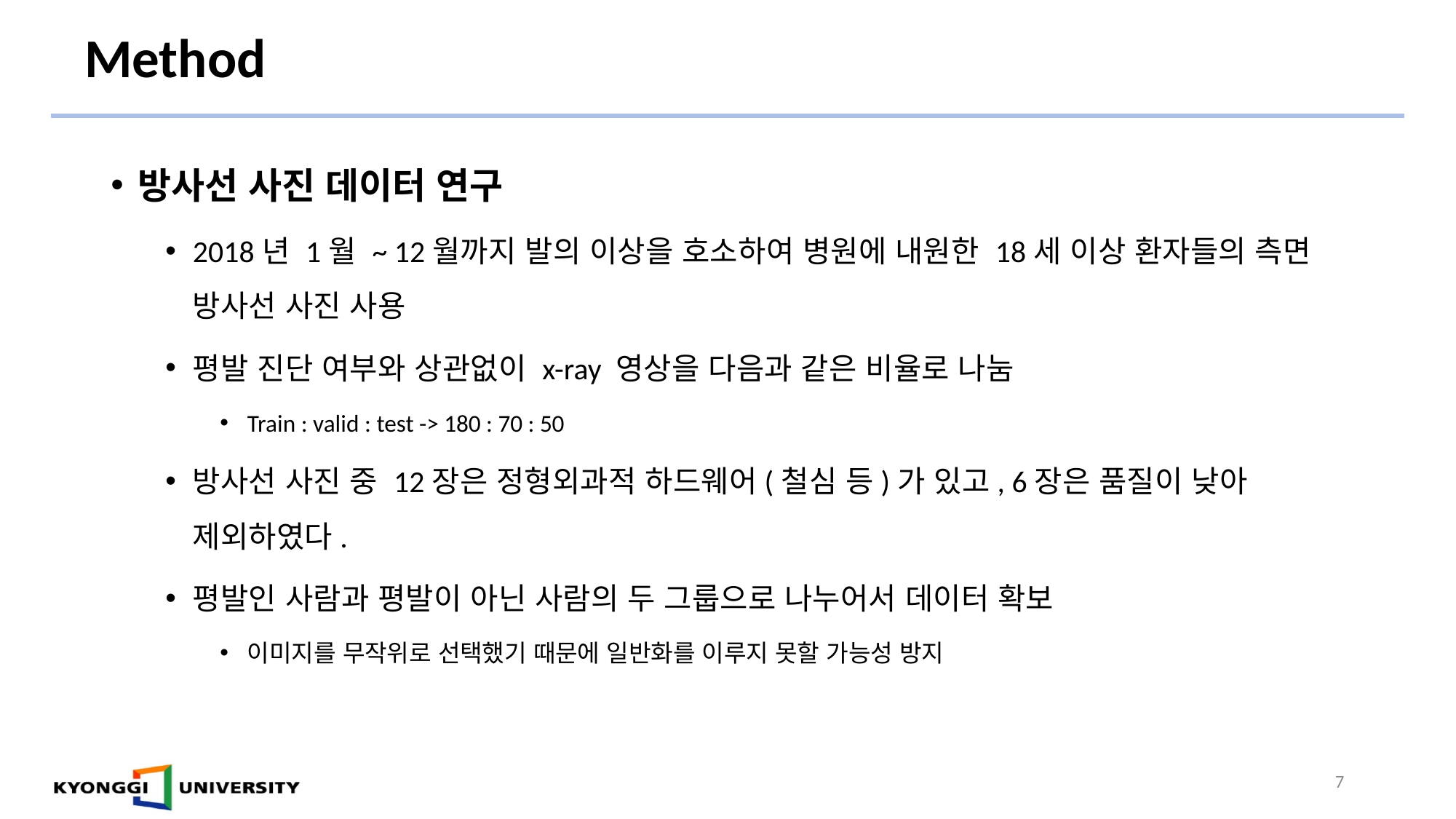

# Method
방사선 사진 데이터 연구
2018년 1월 ~ 12월까지 발의 이상을 호소하여 병원에 내원한 18세 이상 환자들의 측면 방사선 사진 사용
평발 진단 여부와 상관없이 x-ray 영상을 다음과 같은 비율로 나눔
Train : valid : test -> 180 : 70 : 50
방사선 사진 중 12장은 정형외과적 하드웨어(철심 등)가 있고, 6장은 품질이 낮아 제외하였다.
평발인 사람과 평발이 아닌 사람의 두 그룹으로 나누어서 데이터 확보
이미지를 무작위로 선택했기 때문에 일반화를 이루지 못할 가능성 방지
7